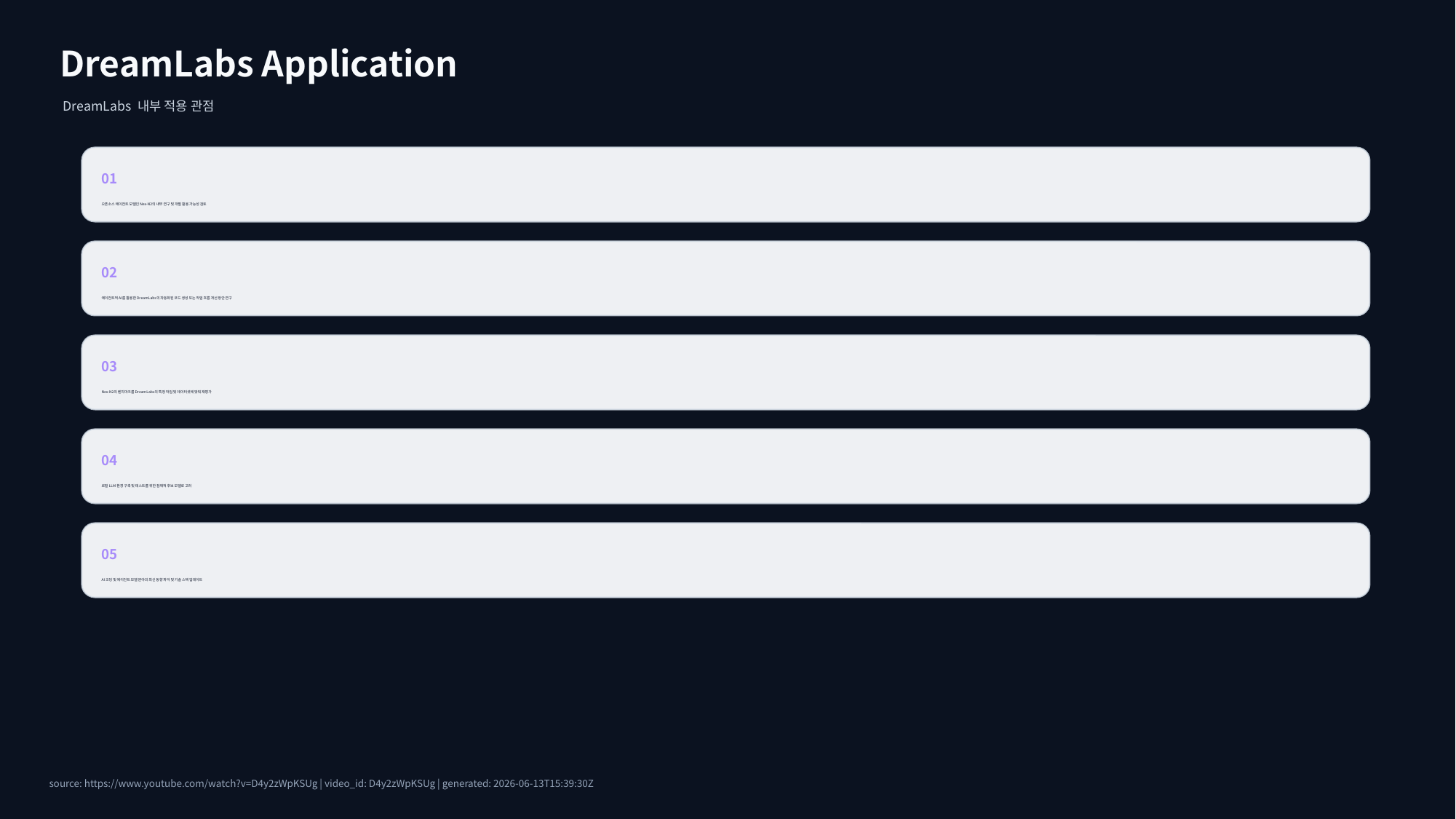

DreamLabs Application
DreamLabs 내부 적용 관점

01
오픈소스 에이전트 모델인 Nex-N2의 내부 연구 및 개발 활용 가능성 검토

02
에이전트적 AI를 활용한 DreamLabs의 자동화된 코드 생성 또는 작업 흐름 개선 방안 연구

03
Nex-N2의 벤치마크를 DreamLabs의 특정 작업 및 데이터셋에 맞춰 재평가

04
로컬 LLM 환경 구축 및 테스트를 위한 잠재적 후보 모델로 고려

05
AI 코딩 및 에이전트 모델 분야의 최신 동향 파악 및 기술 스택 업데이트
source: https://www.youtube.com/watch?v=D4y2zWpKSUg | video_id: D4y2zWpKSUg | generated: 2026-06-13T15:39:30Z